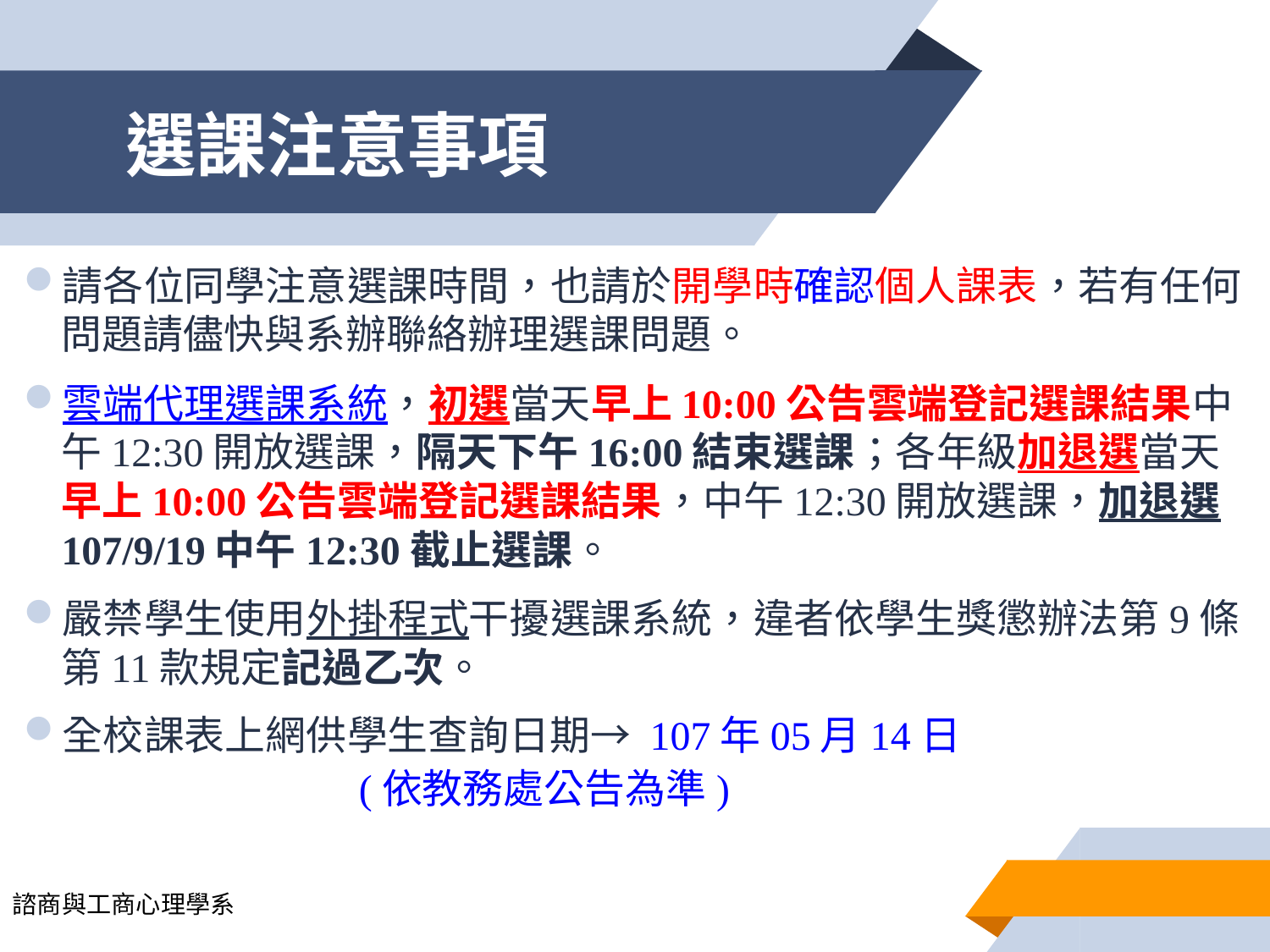

# 選課注意事項
請各位同學注意選課時間，也請於開學時確認個人課表，若有任何問題請儘快與系辦聯絡辦理選課問題。
雲端代理選課系統，初選當天早上10:00公告雲端登記選課結果中午12:30開放選課，隔天下午16:00結束選課；各年級加退選當天早上10:00公告雲端登記選課結果，中午12:30開放選課，加退選107/9/19中午12:30截止選課。
嚴禁學生使用外掛程式干擾選課系統，違者依學生獎懲辦法第9條第11款規定記過乙次。
全校課表上網供學生查詢日期→ 107年05月14日
                                 (依教務處公告為準)
諮商與工商心理學系